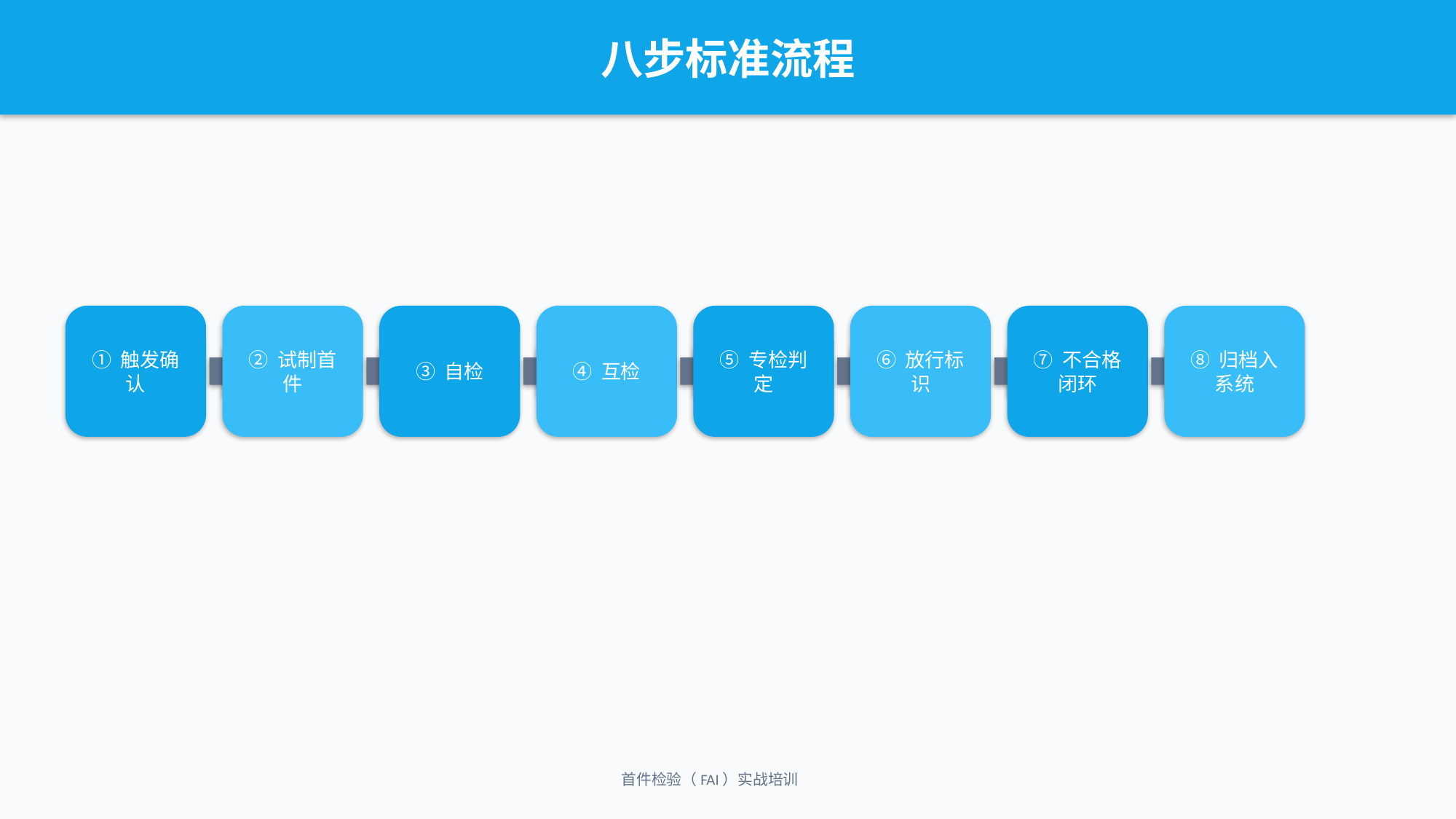

八步标准流程
① 触发确认
② 试制首件
③ 自检
④ 互检
⑤ 专检判定
⑥ 放行标识
⑦ 不合格闭环
⑧ 归档入系统

首件检验（FAI）实战培训